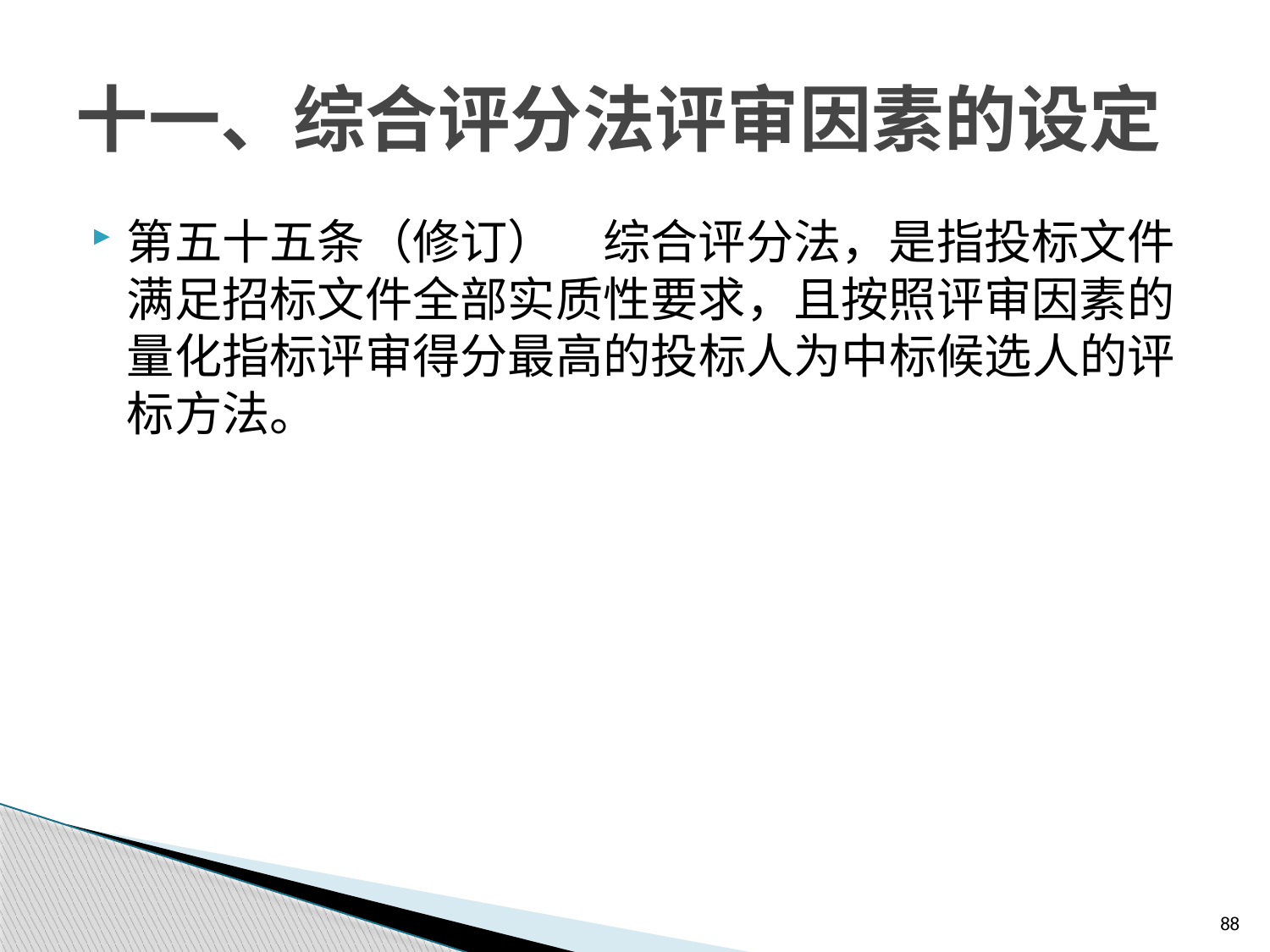

# 十一、综合评分法评审因素的设定
第五十五条（修订）　综合评分法，是指投标文件满足招标文件全部实质性要求，且按照评审因素的量化指标评审得分最高的投标人为中标候选人的评标方法。
88